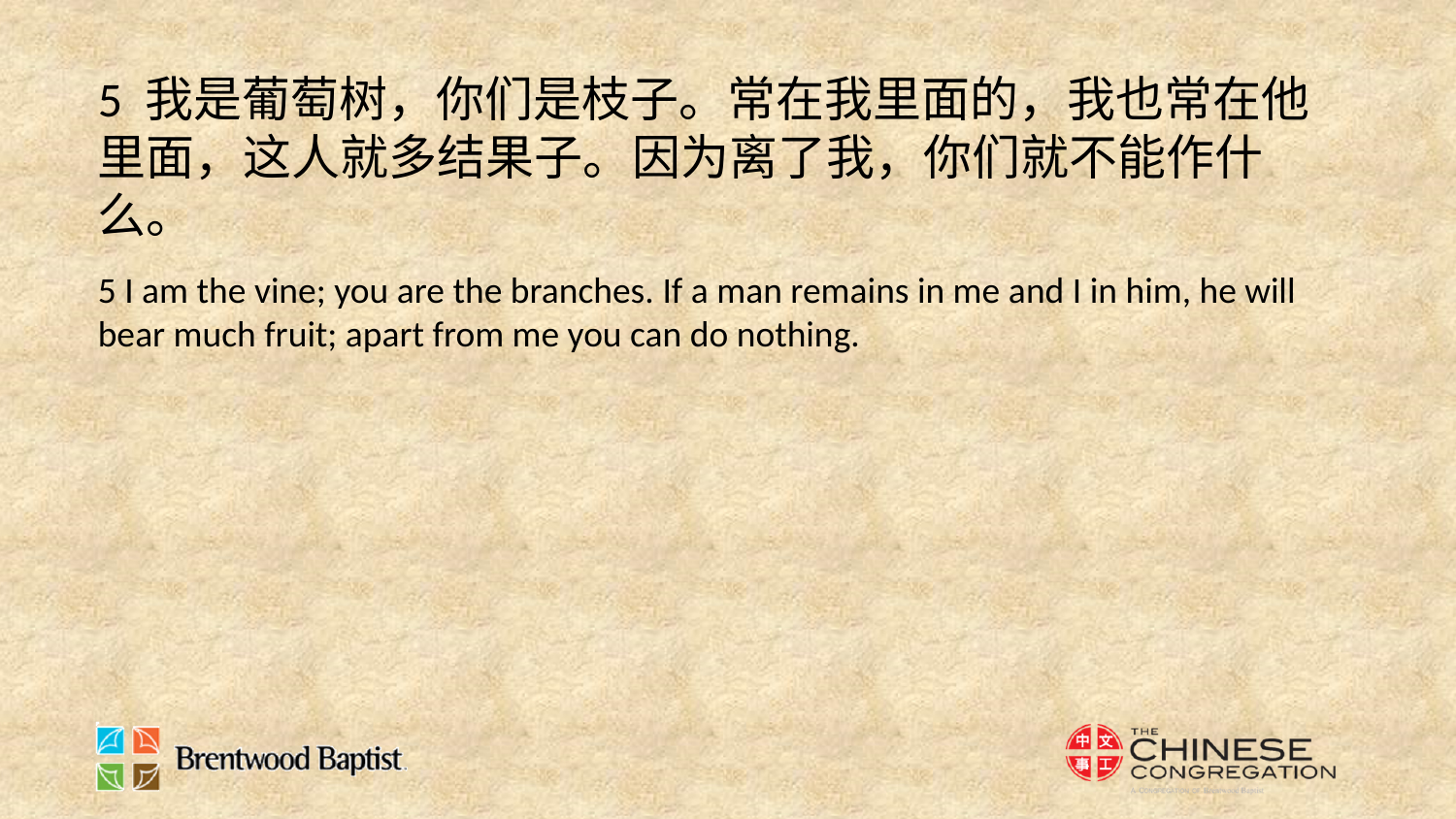

5 我是葡萄树，你们是枝子。常在我里面的，我也常在他里面，这人就多结果子。因为离了我，你们就不能作什么。

5 I am the vine; you are the branches. If a man remains in me and I in him, he will bear much fruit; apart from me you can do nothing.